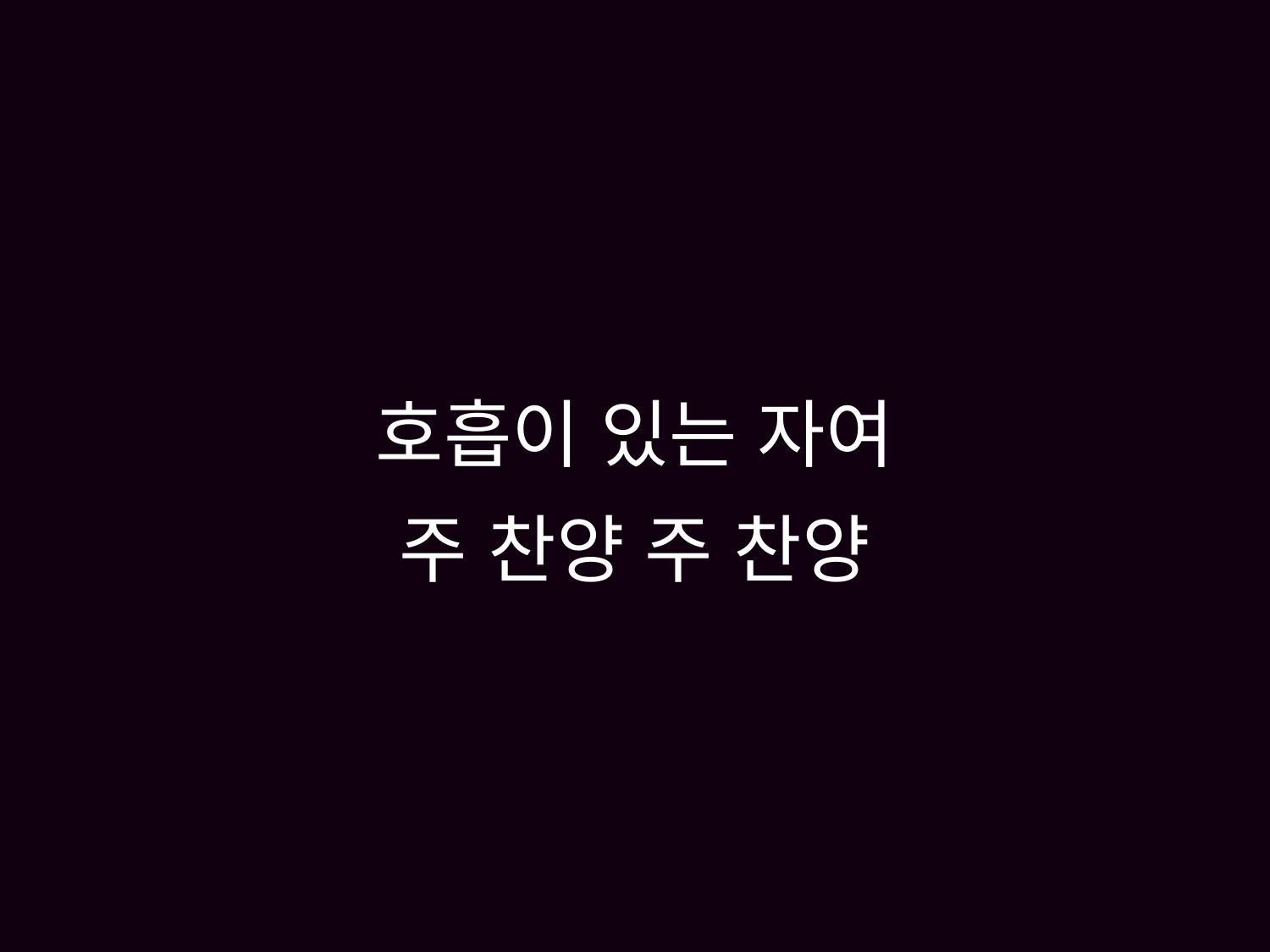

# 호흡이 있는 자여 주 찬양 주 찬양